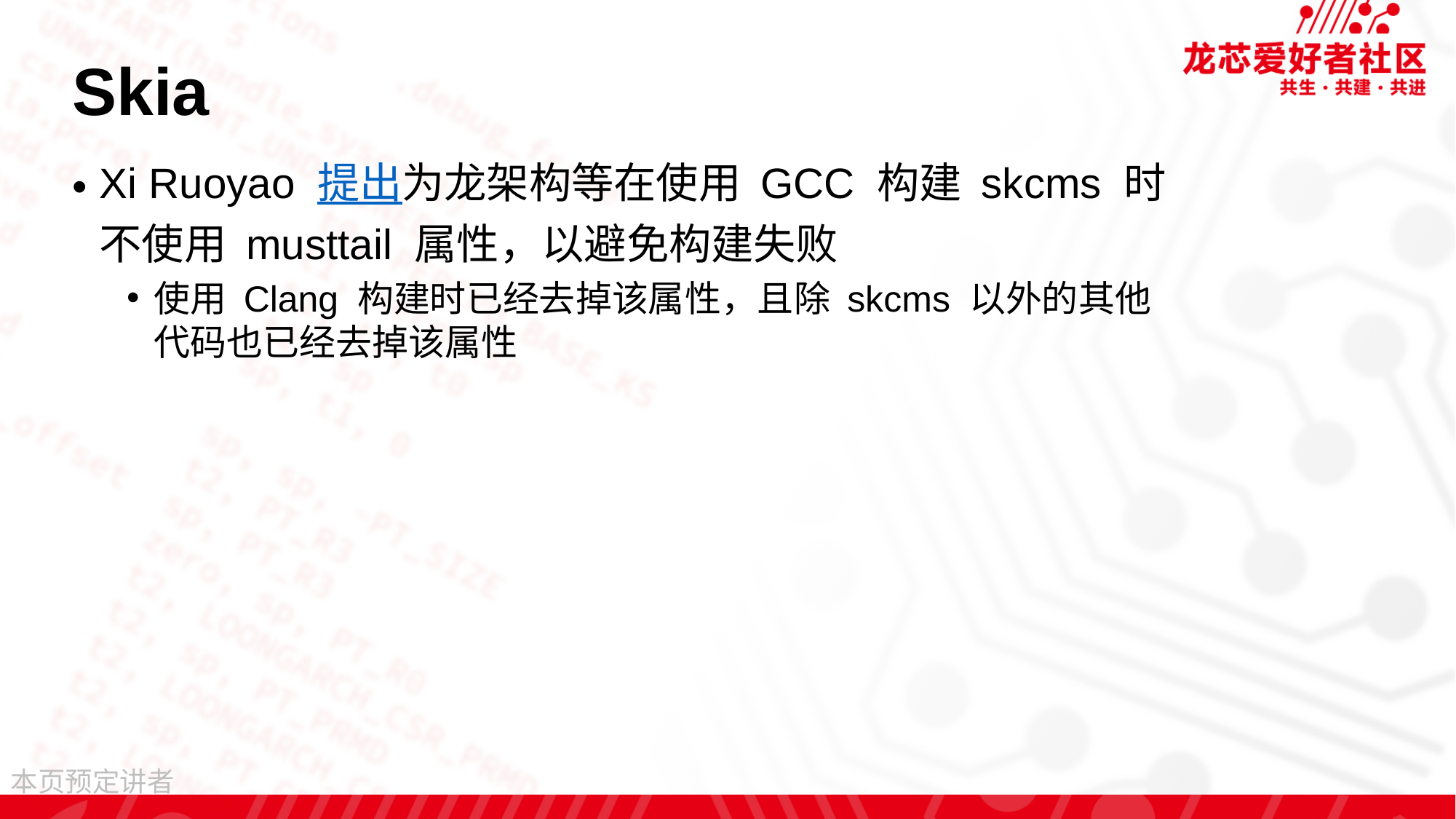

# Skia
Xi Ruoyao 提出为龙架构等在使用 GCC 构建 skcms 时不使用 musttail 属性，以避免构建失败
使用 Clang 构建时已经去掉该属性，且除 skcms 以外的其他代码也已经去掉该属性